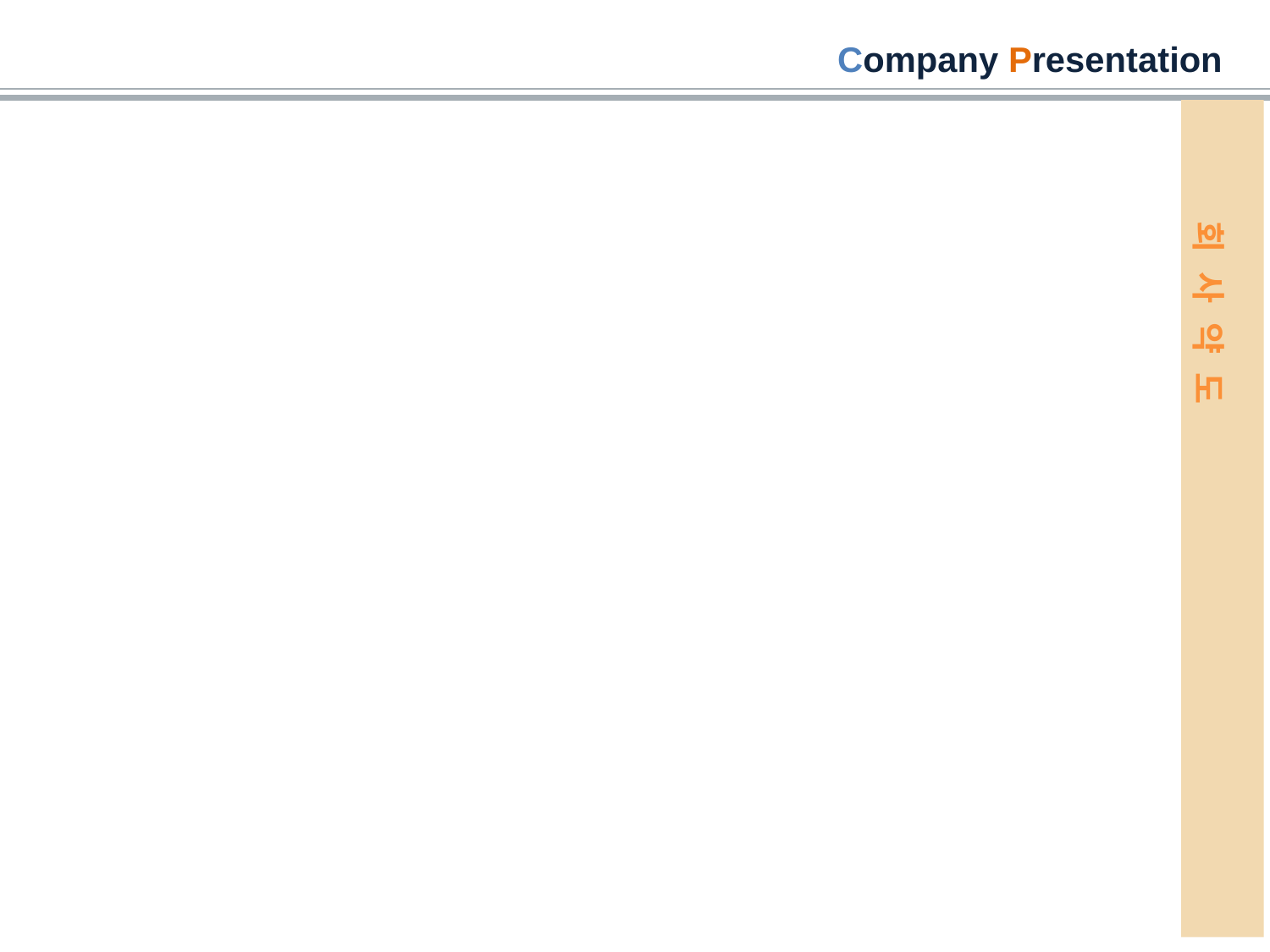

Company Presentation

회  사  약  도
회 사 약 도